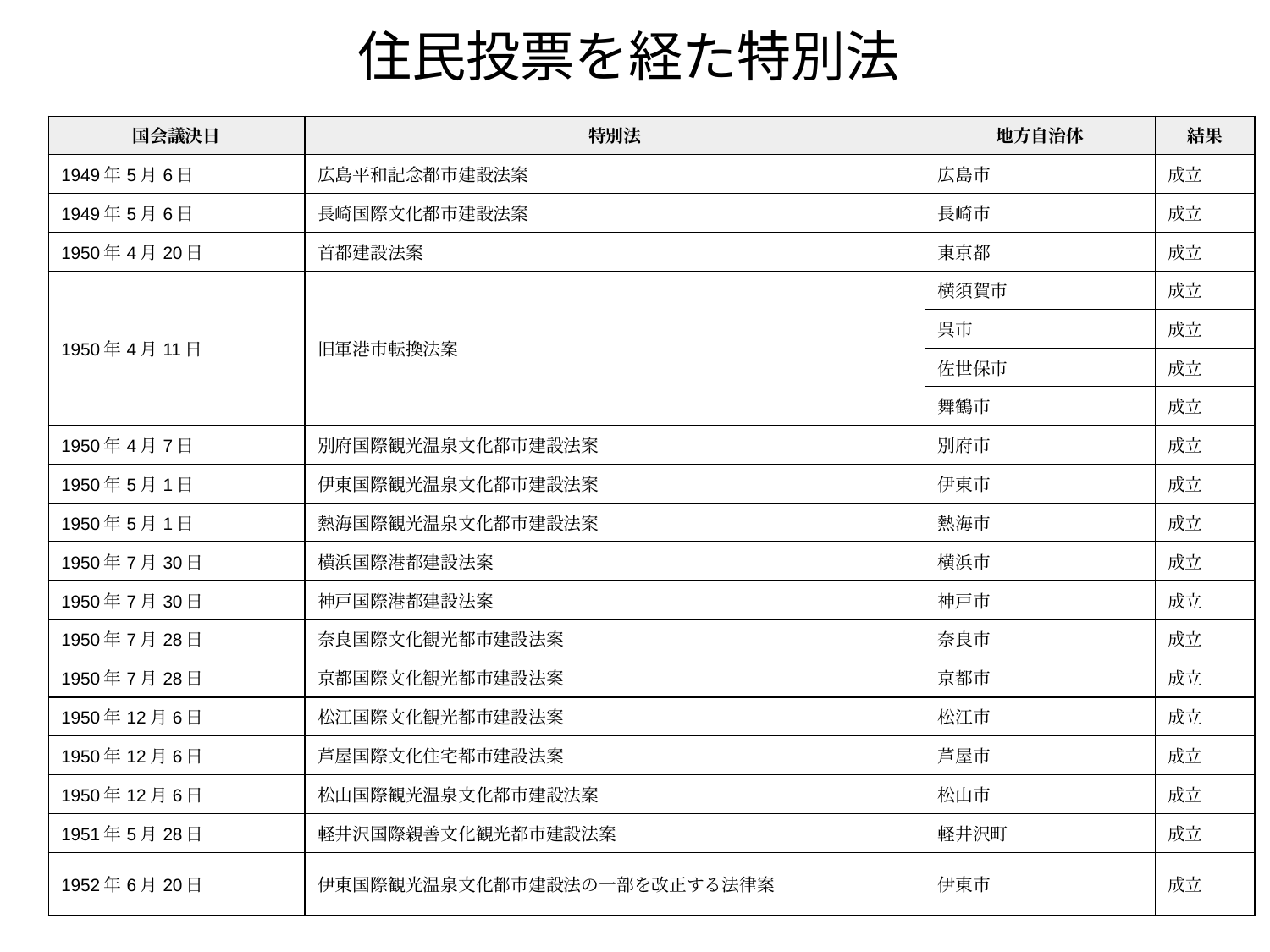

# 住民投票を経た特別法
| 国会議決日 | 特別法 | 地方自治体 | 結果 |
| --- | --- | --- | --- |
| 1949年5月6日 | 広島平和記念都市建設法案 | 広島市 | 成立 |
| 1949年5月6日 | 長崎国際文化都市建設法案 | 長崎市 | 成立 |
| 1950年4月20日 | 首都建設法案 | 東京都 | 成立 |
| 1950年4月11日 | 旧軍港市転換法案 | 横須賀市 | 成立 |
|  |  | 呉市 | 成立 |
|  |  | 佐世保市 | 成立 |
|  |  | 舞鶴市 | 成立 |
| 1950年4月7日 | 別府国際観光温泉文化都市建設法案 | 別府市 | 成立 |
| 1950年5月1日 | 伊東国際観光温泉文化都市建設法案 | 伊東市 | 成立 |
| 1950年5月1日 | 熱海国際観光温泉文化都市建設法案 | 熱海市 | 成立 |
| 1950年7月30日 | 横浜国際港都建設法案 | 横浜市 | 成立 |
| 1950年7月30日 | 神戸国際港都建設法案 | 神戸市 | 成立 |
| 1950年7月28日 | 奈良国際文化観光都市建設法案 | 奈良市 | 成立 |
| 1950年7月28日 | 京都国際文化観光都市建設法案 | 京都市 | 成立 |
| 1950年12月6日 | 松江国際文化観光都市建設法案 | 松江市 | 成立 |
| 1950年12月6日 | 芦屋国際文化住宅都市建設法案 | 芦屋市 | 成立 |
| 1950年12月6日 | 松山国際観光温泉文化都市建設法案 | 松山市 | 成立 |
| 1951年5月28日 | 軽井沢国際親善文化観光都市建設法案 | 軽井沢町 | 成立 |
| 1952年6月20日 | 伊東国際観光温泉文化都市建設法の一部を改正する法律案 | 伊東市 | 成立 |